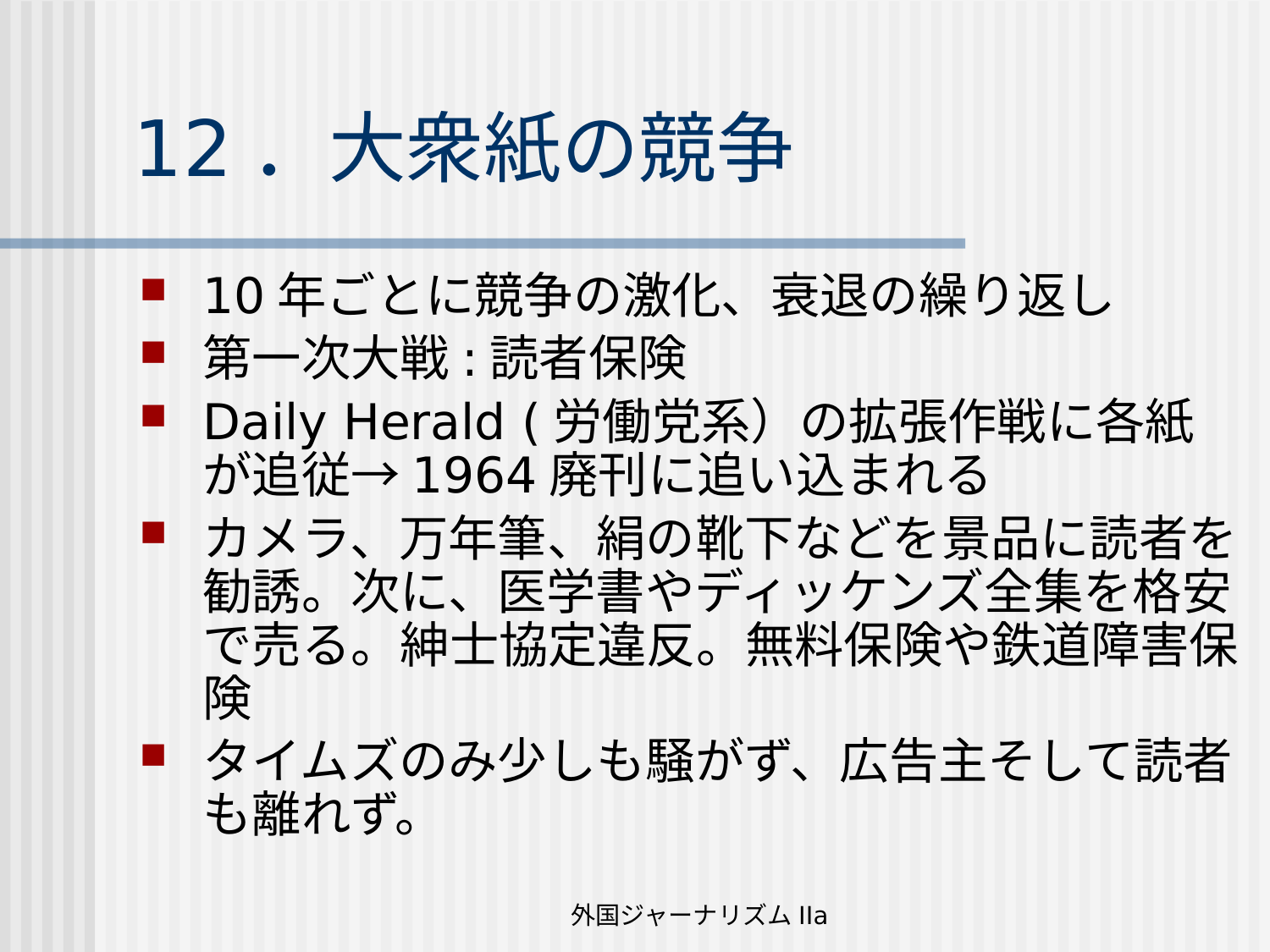

# 12．大衆紙の競争
10年ごとに競争の激化、衰退の繰り返し
第一次大戦:読者保険
Daily Herald (労働党系）の拡張作戦に各紙が追従→1964廃刊に追い込まれる
カメラ、万年筆、絹の靴下などを景品に読者を勧誘。次に、医学書やディッケンズ全集を格安で売る。紳士協定違反。無料保険や鉄道障害保険
タイムズのみ少しも騒がず、広告主そして読者も離れず。
外国ジャーナリズムIIa